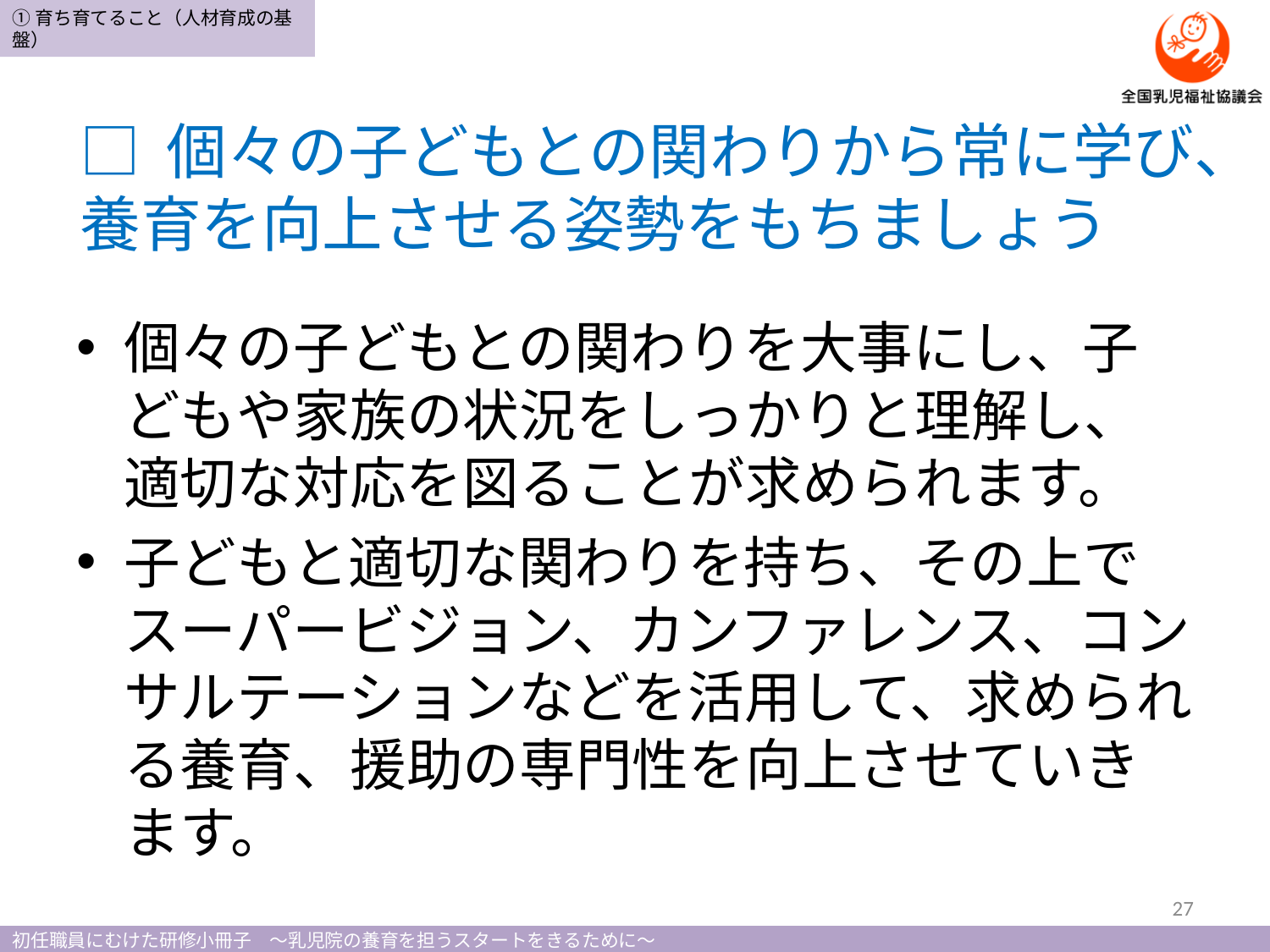

# □ 個々の子どもとの関わりから常に学び、養育を向上させる姿勢をもちましょう
個々の子どもとの関わりを大事にし、子どもや家族の状況をしっかりと理解し、適切な対応を図ることが求められます。
子どもと適切な関わりを持ち、その上でスーパービジョン、カンファレンス、コンサルテーションなどを活用して、求められる養育、援助の専門性を向上させていきます。
27